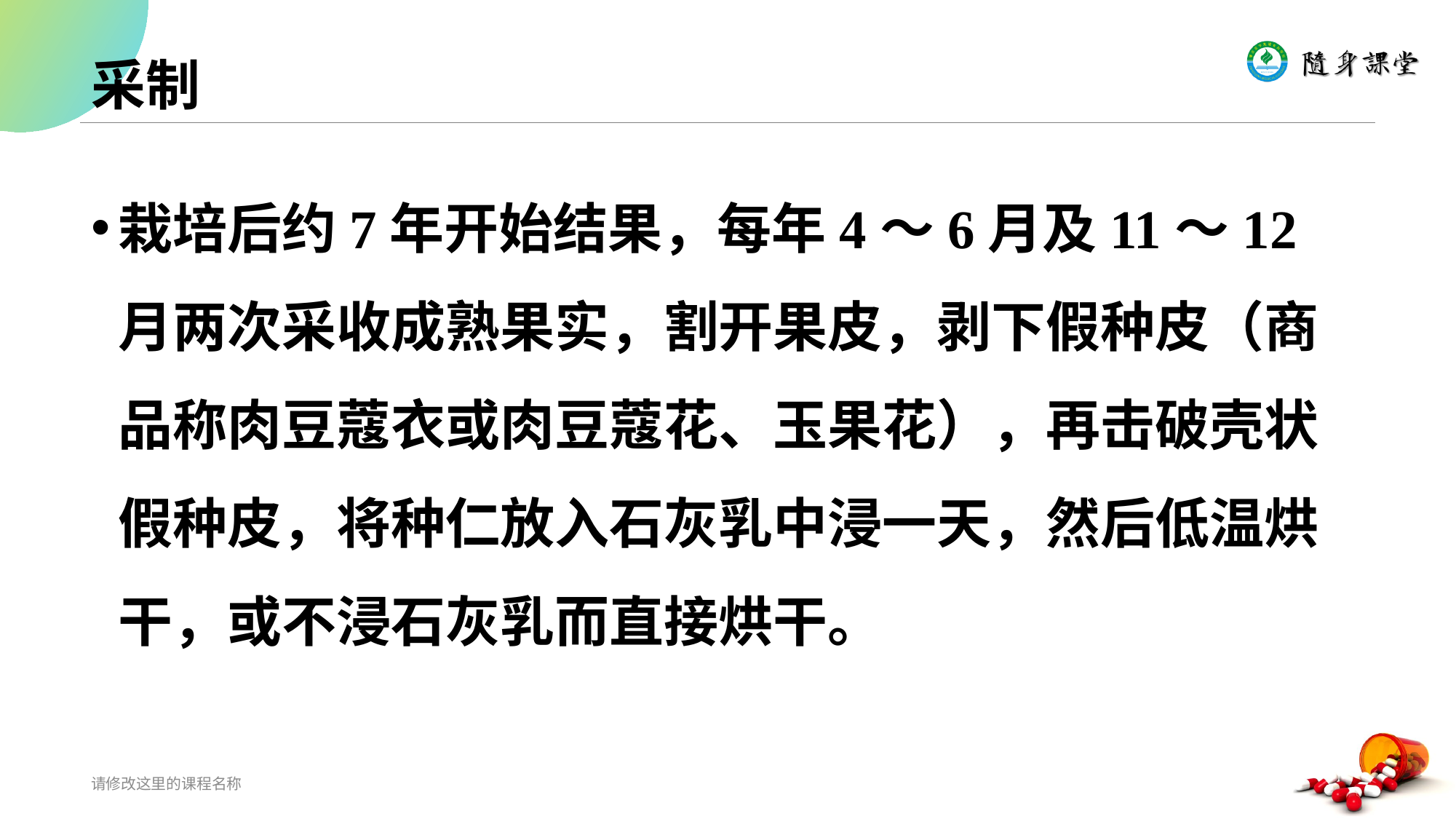

# 采制
栽培后约7年开始结果，每年4～6月及11～12月两次采收成熟果实，割开果皮，剥下假种皮（商品称肉豆蔻衣或肉豆蔻花、玉果花），再击破壳状假种皮，将种仁放入石灰乳中浸一天，然后低温烘干，或不浸石灰乳而直接烘干。

请修改这里的课程名称
8